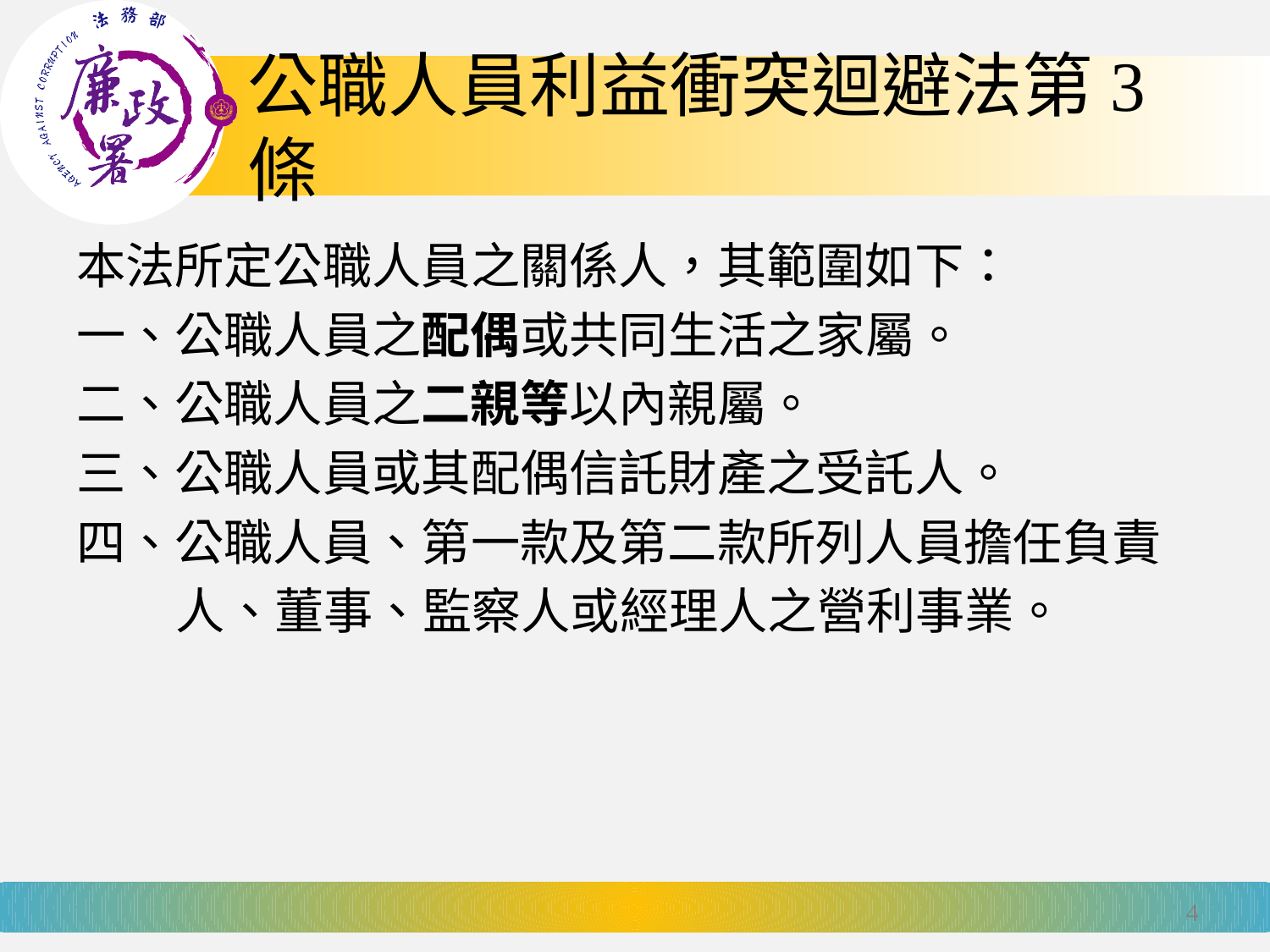

# 公職人員利益衝突迴避法第3條
本法所定公職人員之關係人，其範圍如下：
一、公職人員之配偶或共同生活之家屬。
二、公職人員之二親等以內親屬。
三、公職人員或其配偶信託財產之受託人。
四、公職人員、第一款及第二款所列人員擔任負責
        人、董事、監察人或經理人之營利事業。
4